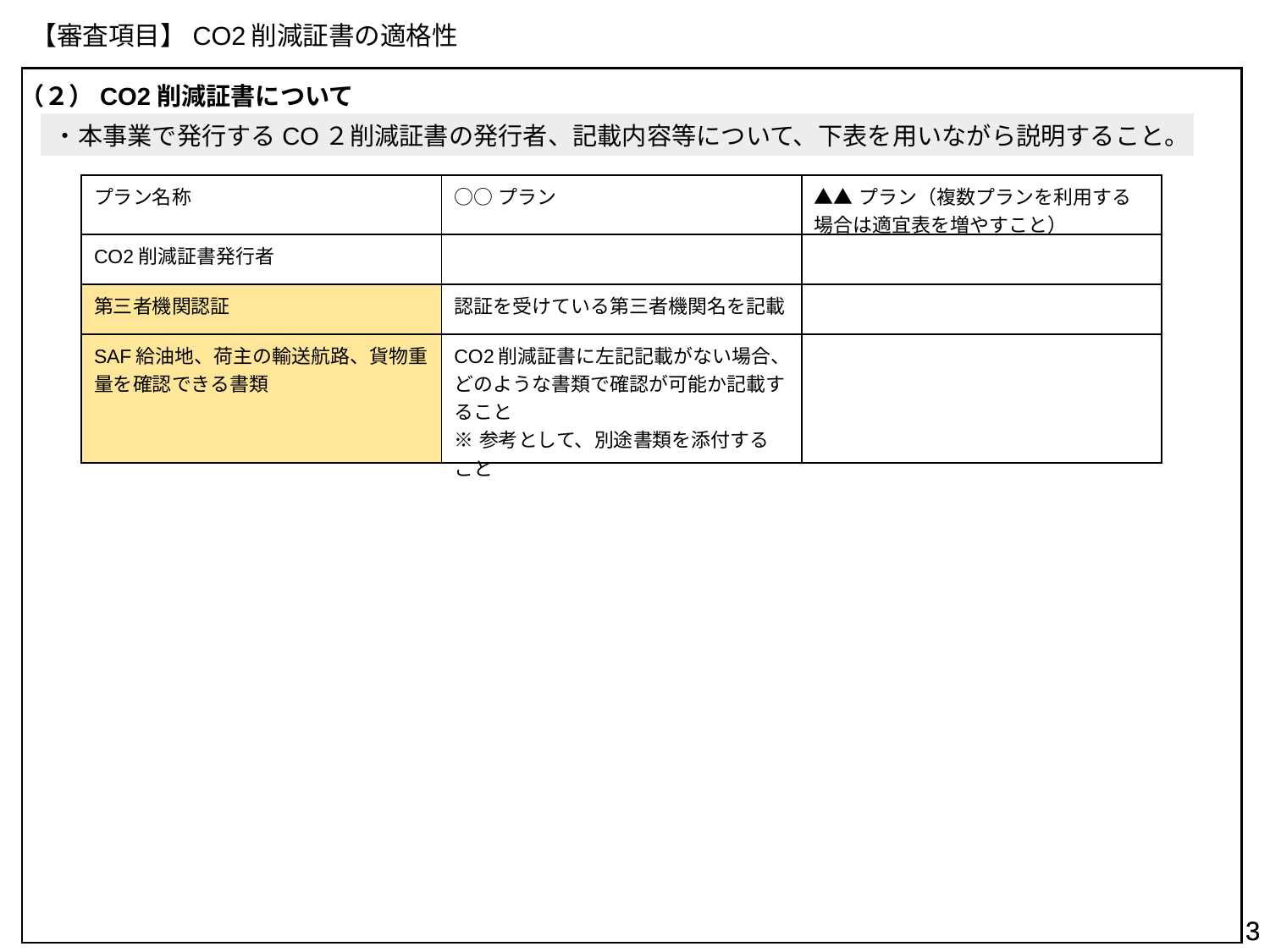

【審査項目】CO2削減証書の適格性

（２）CO2削減証書について
・本事業で発行するCO２削減証書の発行者、記載内容等について、下表を用いながら説明すること。
| プラン名称 | ○○プラン | ▲▲プラン（複数プランを利用する場合は適宜表を増やすこと） |
| --- | --- | --- |
| CO2削減証書発行者 |  |  |
| 第三者機関認証 | 認証を受けている第三者機関名を記載 |  |
| SAF給油地、荷主の輸送航路、貨物重量を確認できる書類 | CO2削減証書に左記記載がない場合、どのような書類で確認が可能か記載すること ※参考として、別途書類を添付すること |  |
3
3